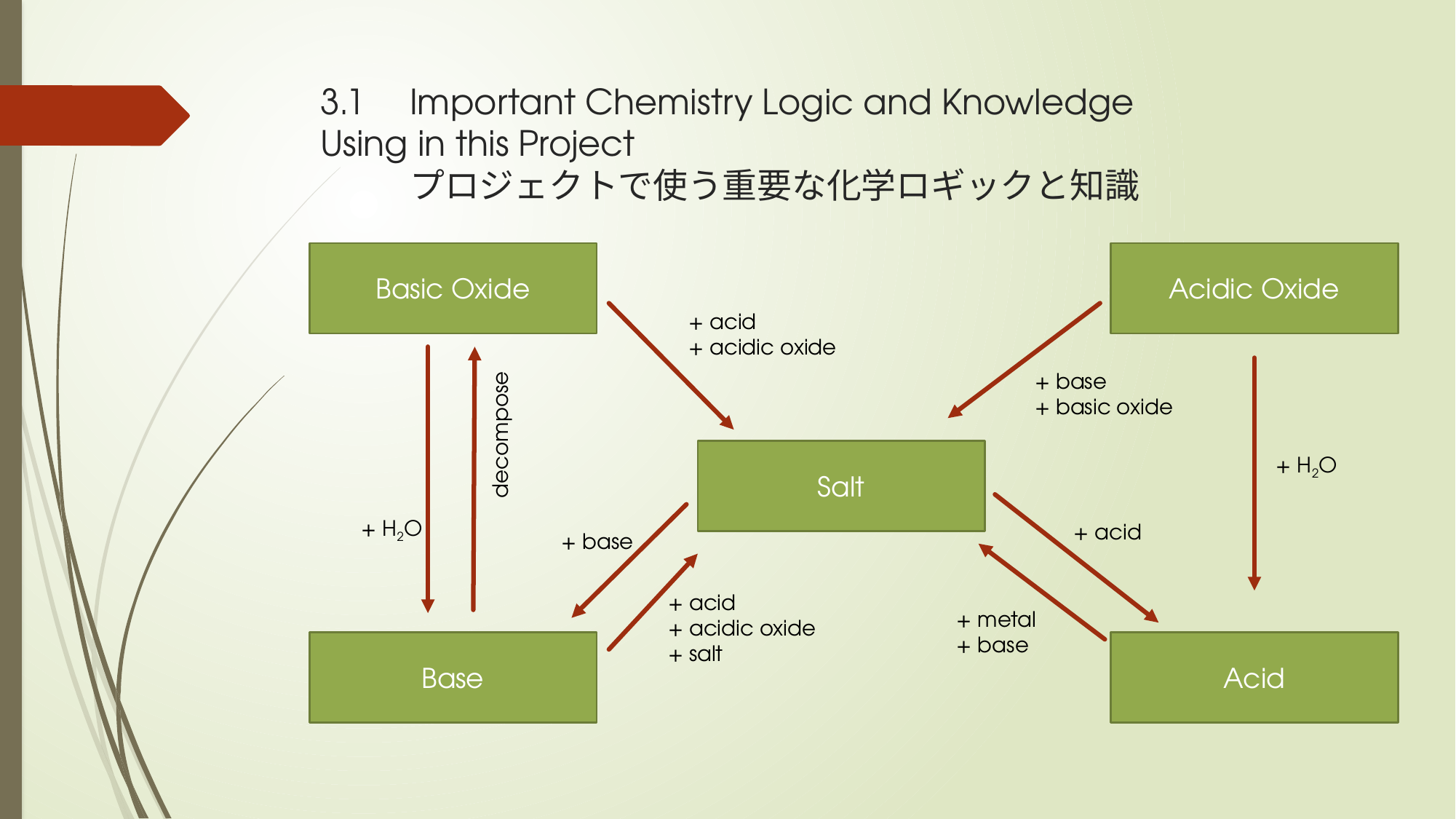

# 3.1 	Important Chemistry Logic and Knowledge 			Using in this Project プロジェクトで使う重要な化学ロギックと知識
Basic Oxide
Acidic Oxide
+ acid
+ acidic oxide
+ base
+ basic oxide
decompose
Salt
+ H2O
+ H2O
+ acid
+ base
+ acid
+ acidic oxide
+ salt
+ metal
+ base
Base
Acid